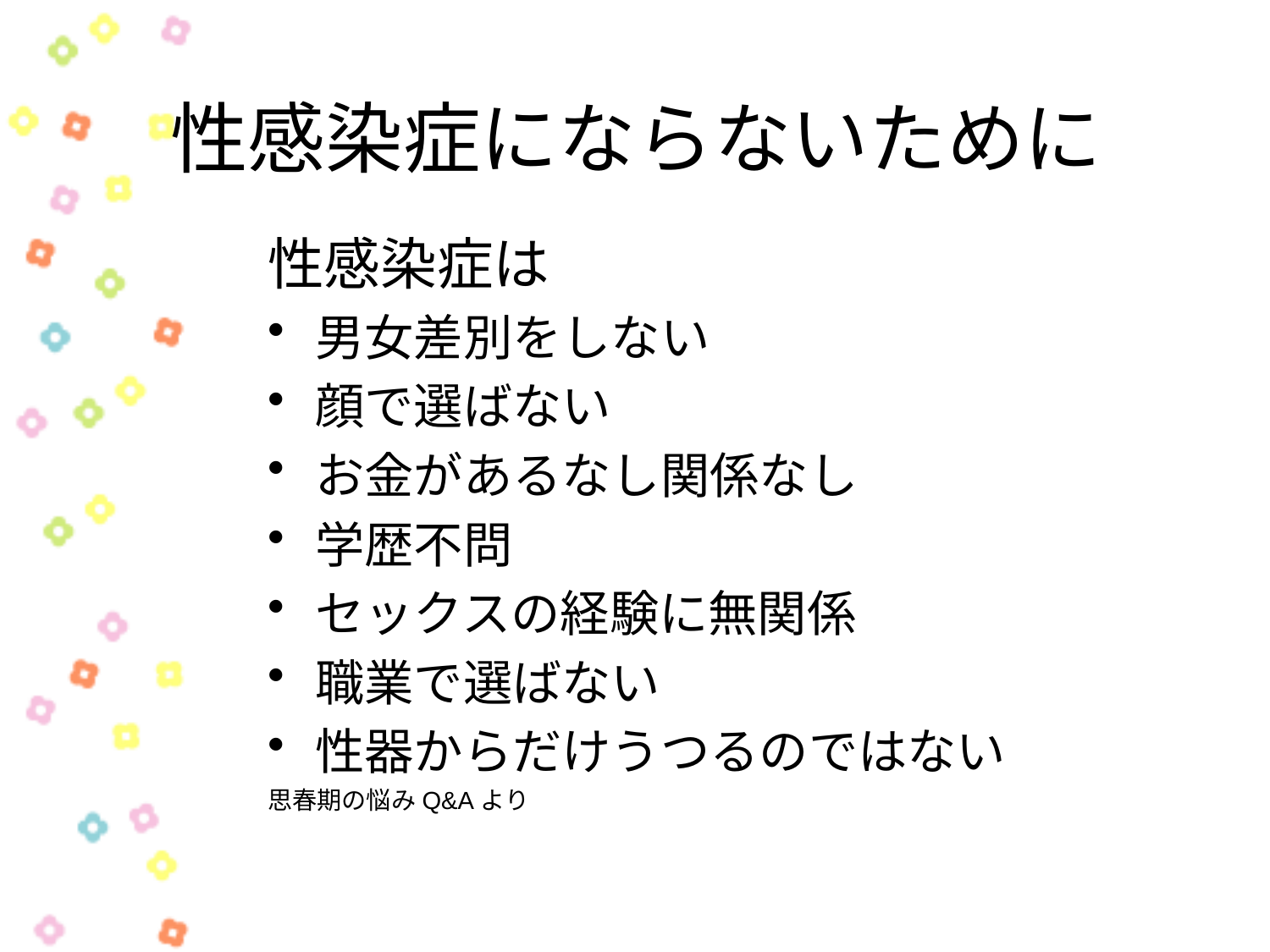

# 性感染症にならないために
性感染症は
男女差別をしない
顔で選ばない
お金があるなし関係なし
学歴不問
セックスの経験に無関係
職業で選ばない
性器からだけうつるのではない
思春期の悩みQ&Aより